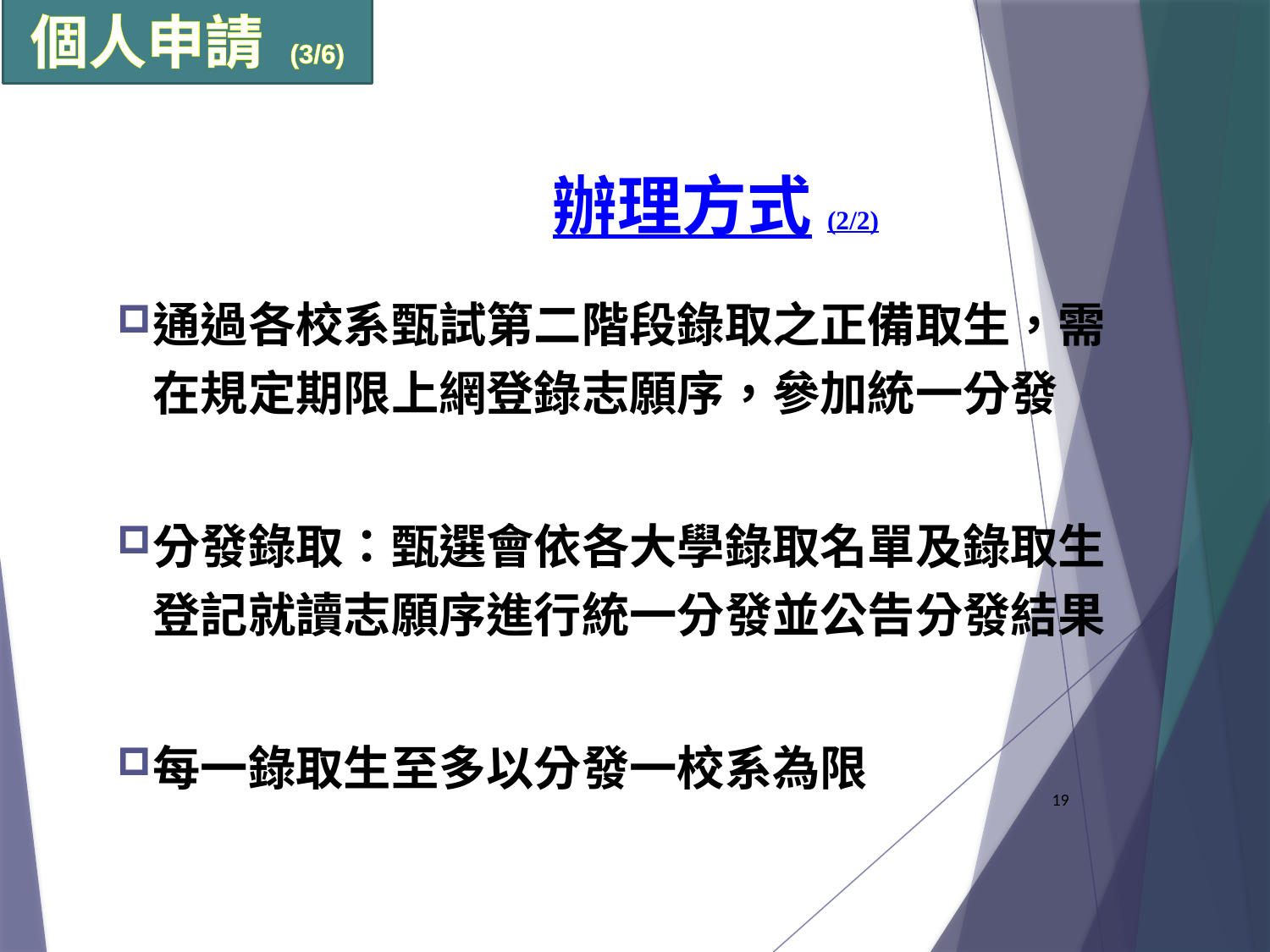

個人申請 (3/6)
# 辦理方式(2/2)
通過各校系甄試第二階段錄取之正備取生，需在規定期限上網登錄志願序，參加統一分發

分發錄取：甄選會依各大學錄取名單及錄取生登記就讀志願序進行統一分發並公告分發結果

每一錄取生至多以分發一校系為限
19